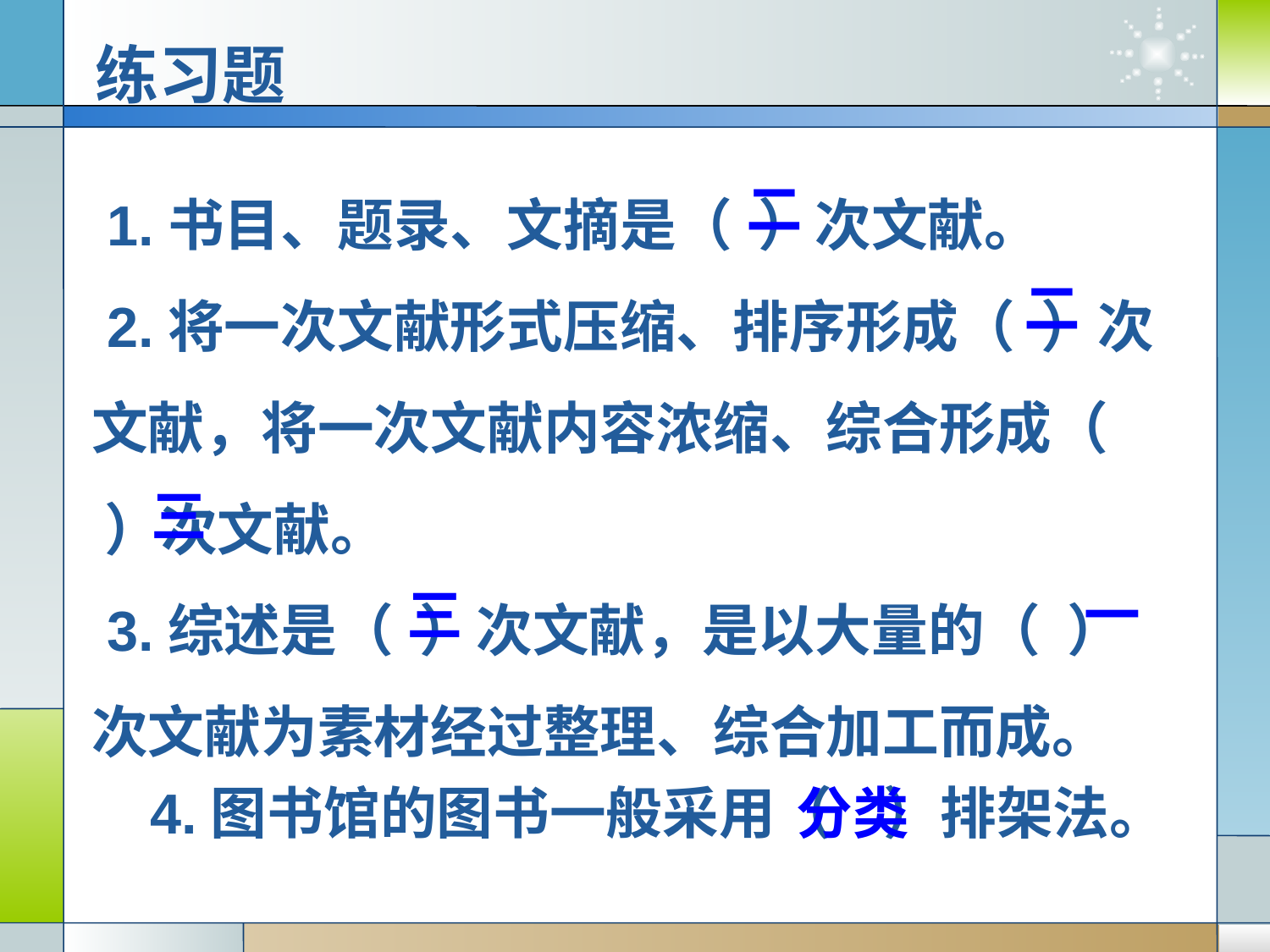

练习题
 1.书目、题录、文摘是（  ）次文献。
 2.将一次文献形式压缩、排序形成（  ）次文献，将一次文献内容浓缩、综合形成（  ）次文献。
 3.综述是（  ）次文献，是以大量的（  ）次文献为素材经过整理、综合加工而成。

二
二
三
三
一
 4.图书馆的图书一般采用（    ）排架法。
分类